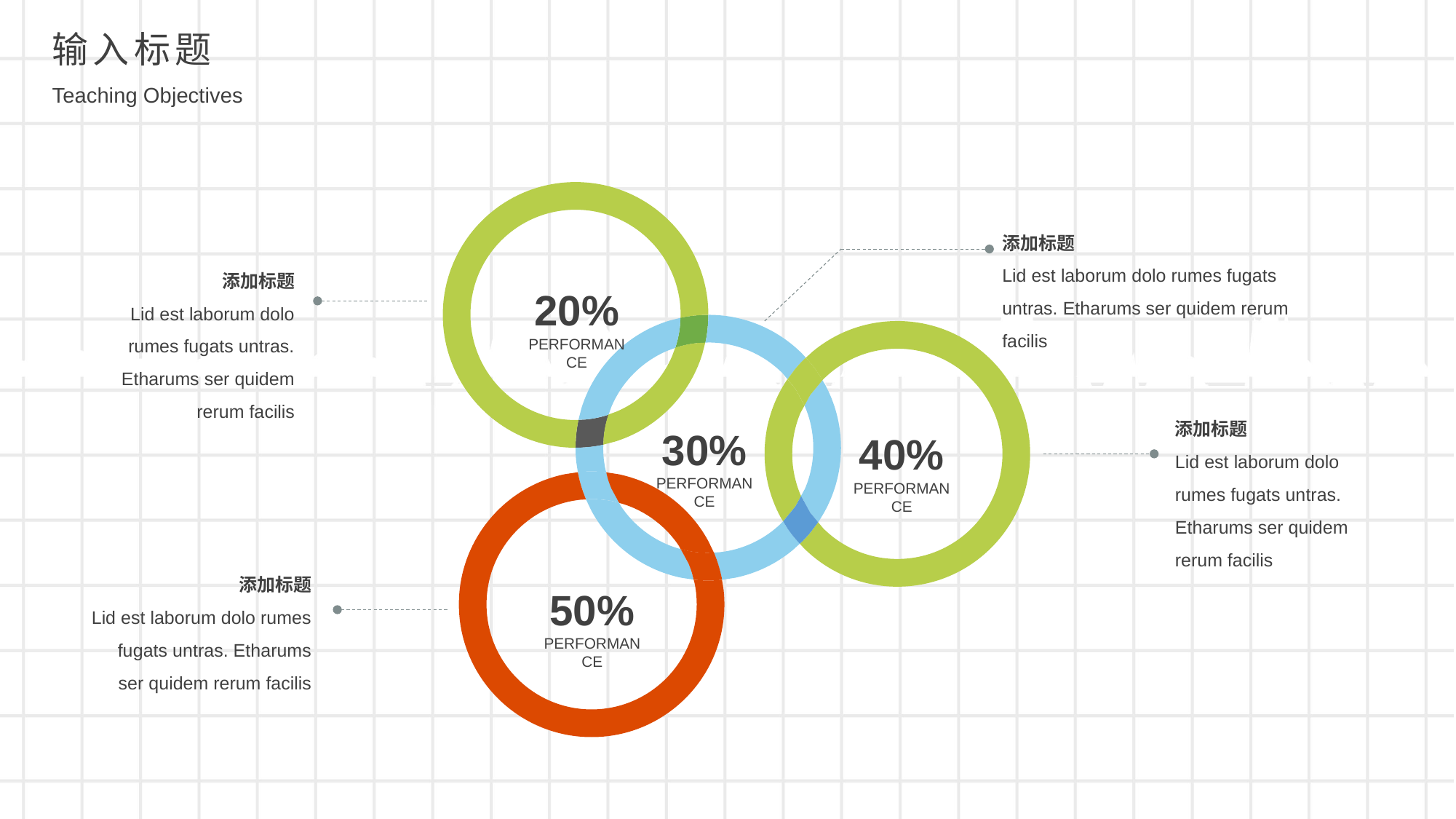

输入标题
Teaching Objectives

添加标题
Lid est laborum dolo rumes fugats untras. Etharums ser quidem rerum facilis
添加标题
Lid est laborum dolo rumes fugats untras. Etharums ser quidem rerum facilis
20%
PERFORMANCE

添加标题
Lid est laborum dolo rumes fugats untras. Etharums ser quidem rerum facilis

30%
PERFORMANCE
40%
PERFORMANCE

添加标题
Lid est laborum dolo rumes fugats untras. Etharums ser quidem rerum facilis
50%
PERFORMANCE